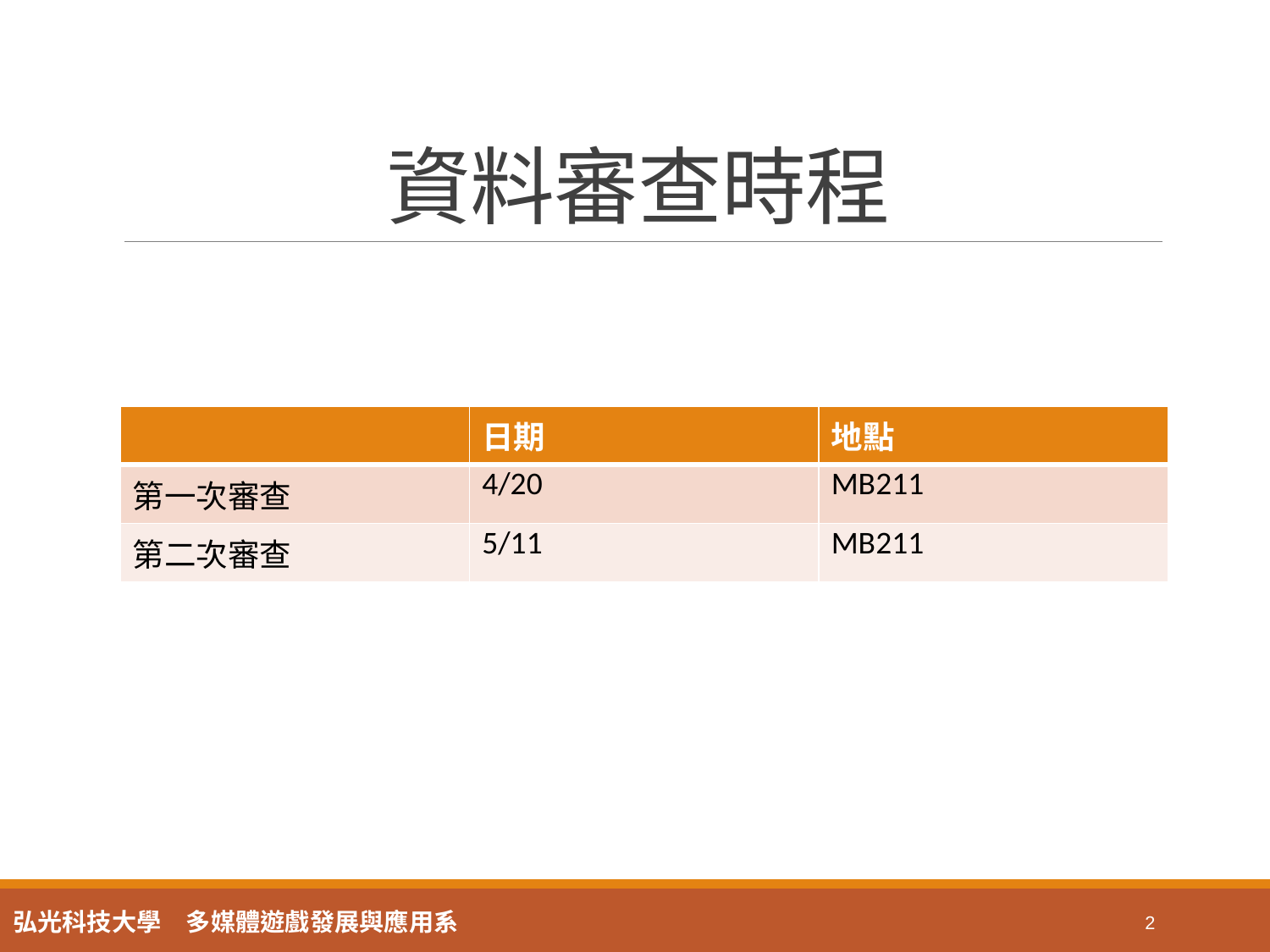

# 資料審查時程
|  | 日期 | 地點 |
| --- | --- | --- |
| 第一次審查 | 4/20 | MB211 |
| 第二次審查 | 5/11 | MB211 |
2